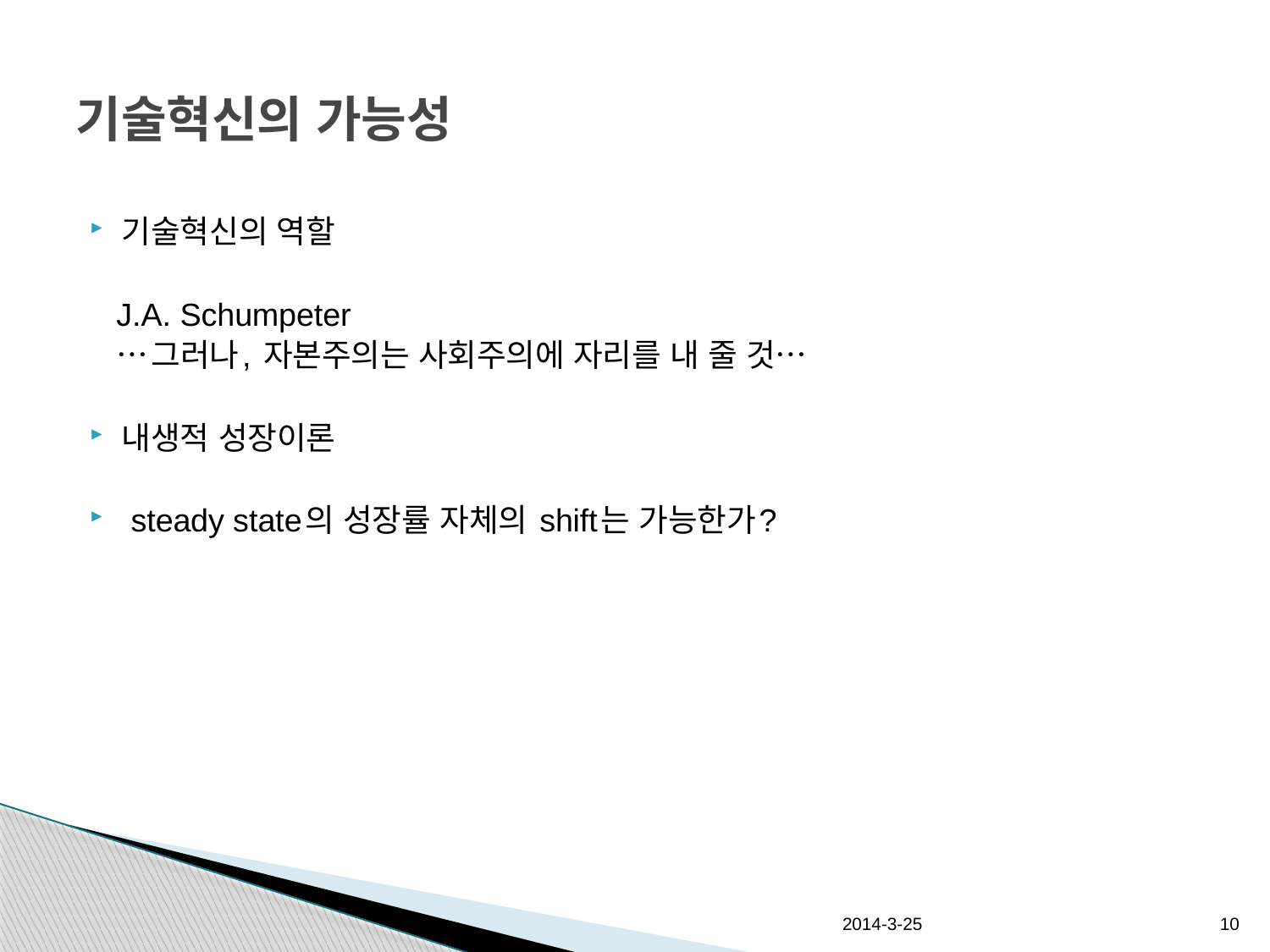

# 기술혁신의 가능성
기술혁신의 역할

   J.A. Schumpeter
   …그러나, 자본주의는 사회주의에 자리를 내 줄 것…

내생적 성장이론

 steady state의 성장률 자체의 shift는 가능한가?

2014-3-25
10